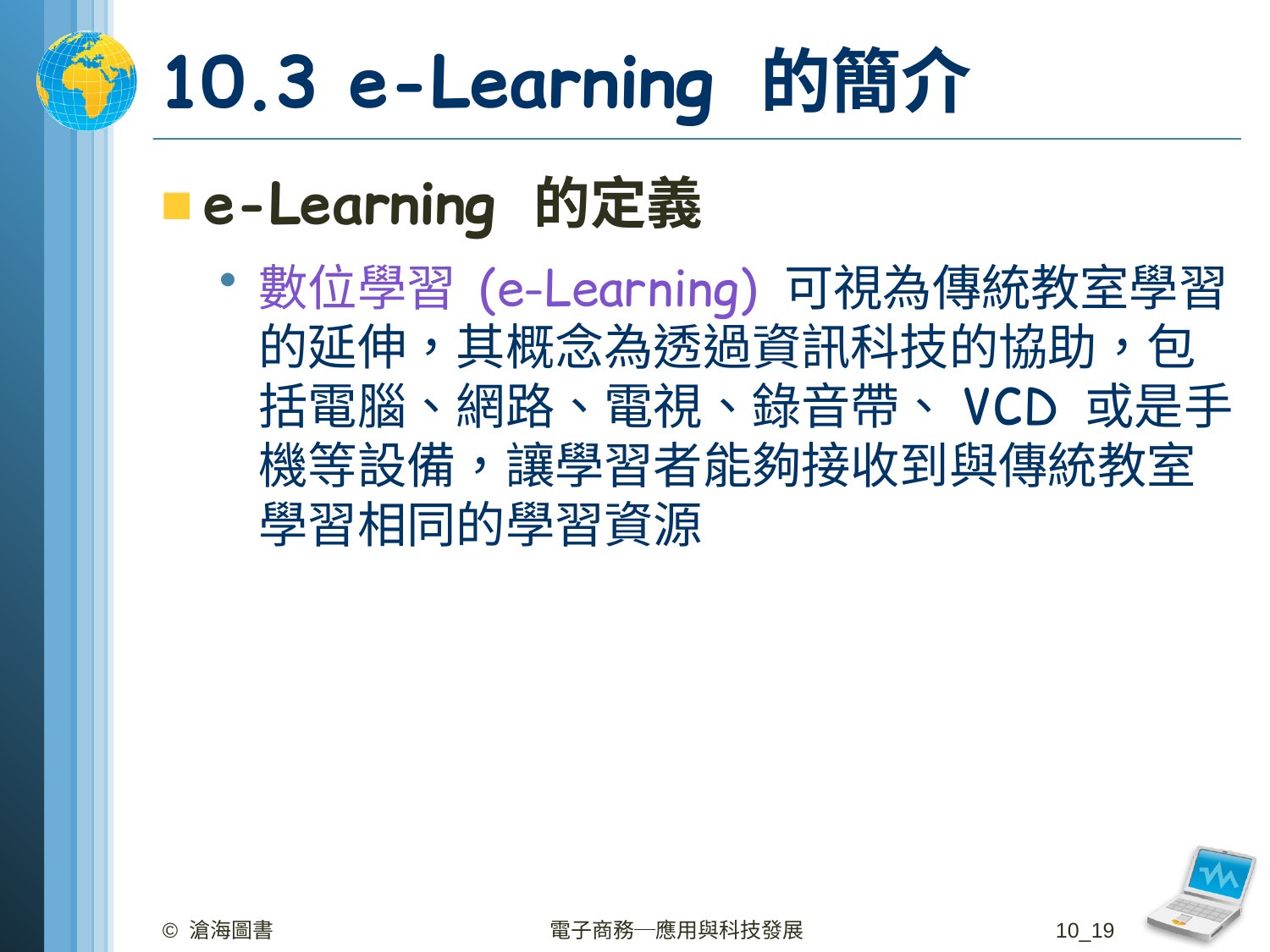

# 10.3 e-Learning 的簡介
e-Learning 的定義
數位學習 (e-Learning) 可視為傳統教室學習的延伸，其概念為透過資訊科技的協助，包括電腦、網路、電視、錄音帶、VCD 或是手機等設備，讓學習者能夠接收到與傳統教室學習相同的學習資源

© 滄海圖書
電子商務─應用與科技發展
10_19